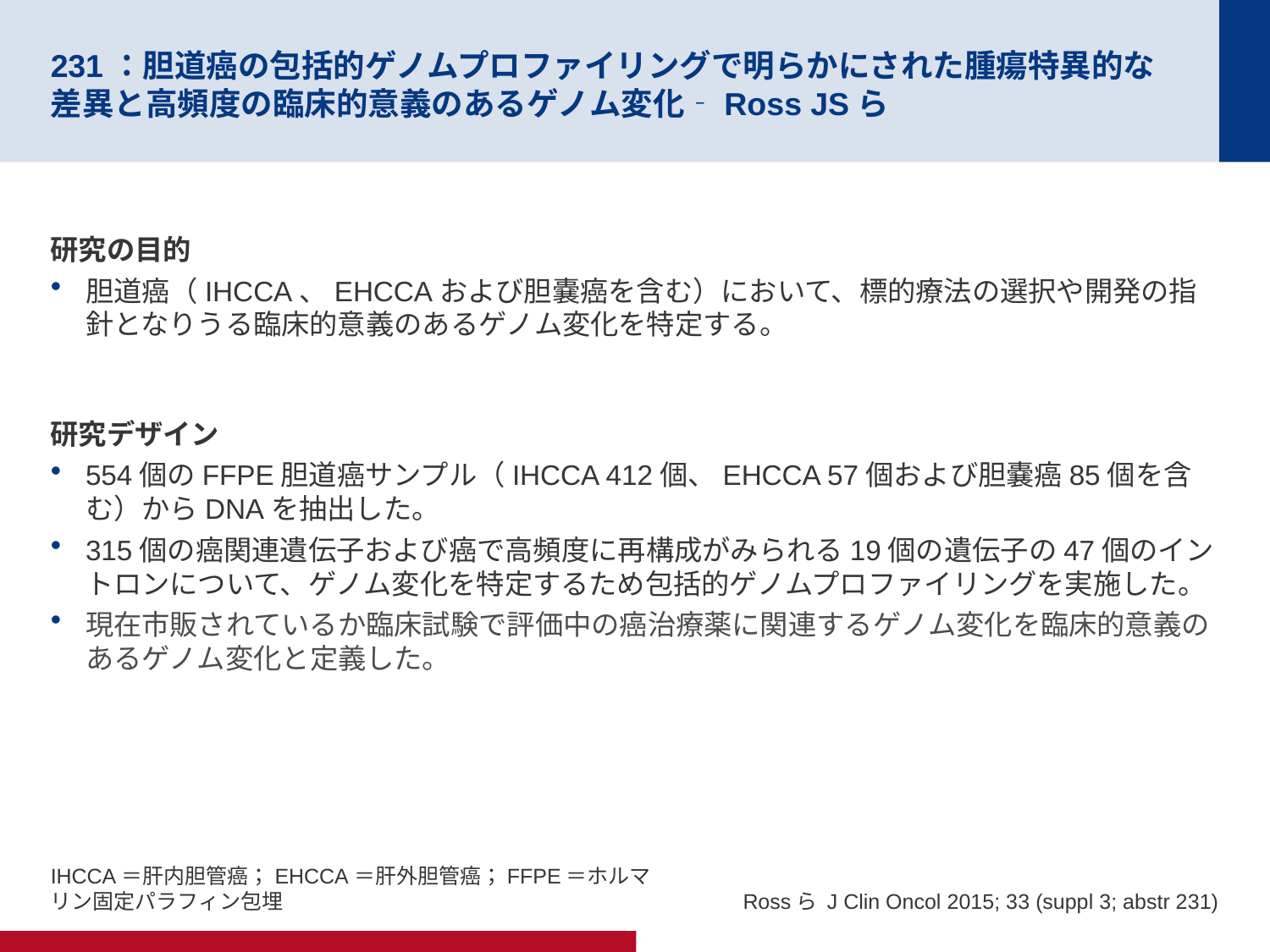

# 231：胆道癌の包括的ゲノムプロファイリングで明らかにされた腫瘍特異的な　差異と高頻度の臨床的意義のあるゲノム変化‐Ross JSら
研究の目的
胆道癌（IHCCA、EHCCAおよび胆嚢癌を含む）において、標的療法の選択や開発の指針となりうる臨床的意義のあるゲノム変化を特定する。

研究デザイン
554個のFFPE胆道癌サンプル（IHCCA 412個、EHCCA 57個および胆嚢癌85個を含む）からDNAを抽出した。
315個の癌関連遺伝子および癌で高頻度に再構成がみられる19個の遺伝子の47個のイントロンについて、ゲノム変化を特定するため包括的ゲノムプロファイリングを実施した。
現在市販されているか臨床試験で評価中の癌治療薬に関連するゲノム変化を臨床的意義のあるゲノム変化と定義した。

IHCCA＝肝内胆管癌；EHCCA＝肝外胆管癌；FFPE＝ホルマリン固定パラフィン包埋
Rossら J Clin Oncol 2015; 33 (suppl 3; abstr 231)